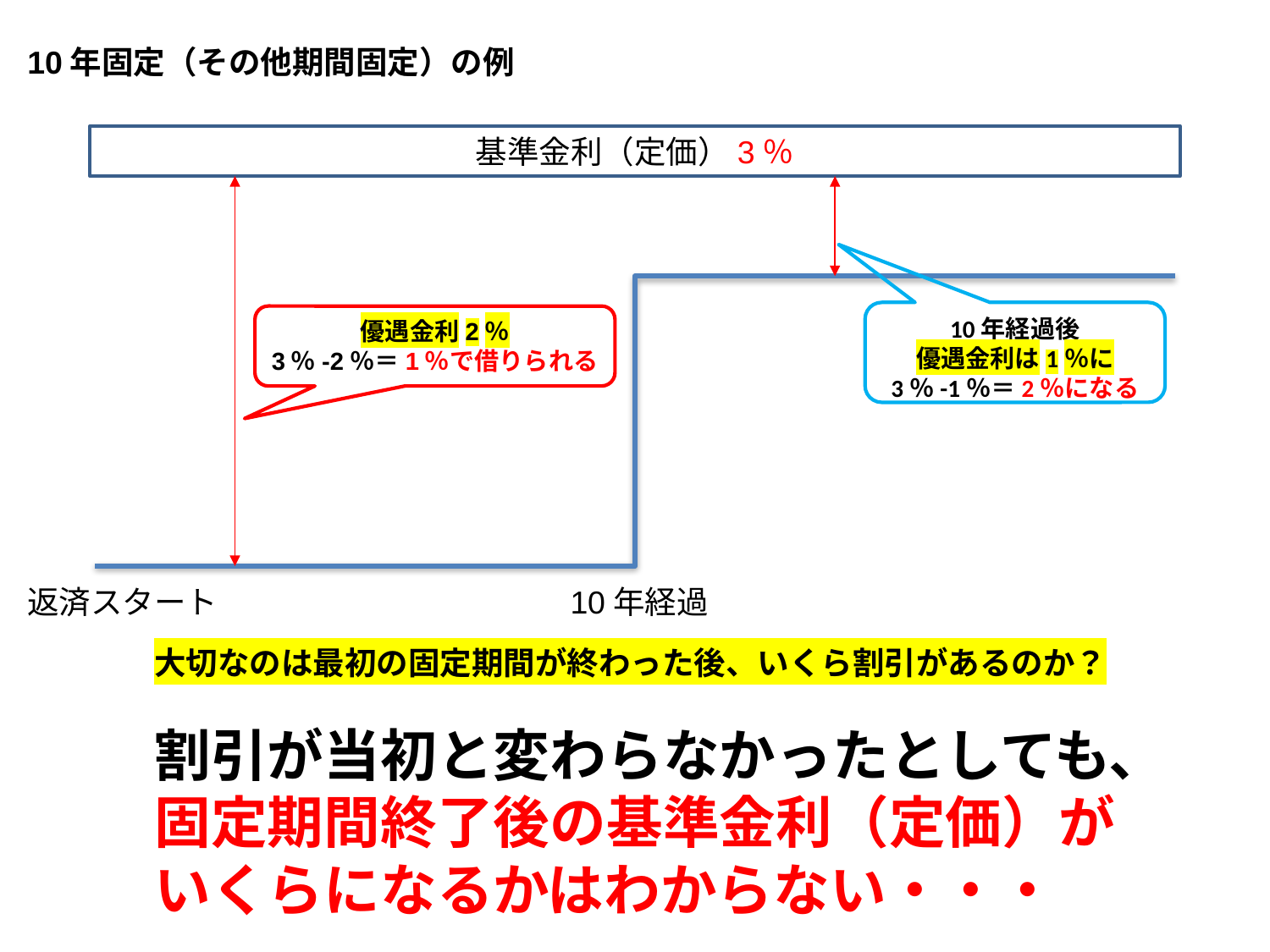

10年固定（その他期間固定）の例
基準金利（定価）3％
10年経過後
優遇金利は1％に
3％-1％＝2％になる
優遇金利2％
3％-2％＝1％で借りられる

返済スタート
10年経過
大切なのは最初の固定期間が終わった後、いくら割引があるのか？

割引が当初と変わらなかったとしても、
固定期間終了後の基準金利（定価）が
いくらになるかはわからない・・・